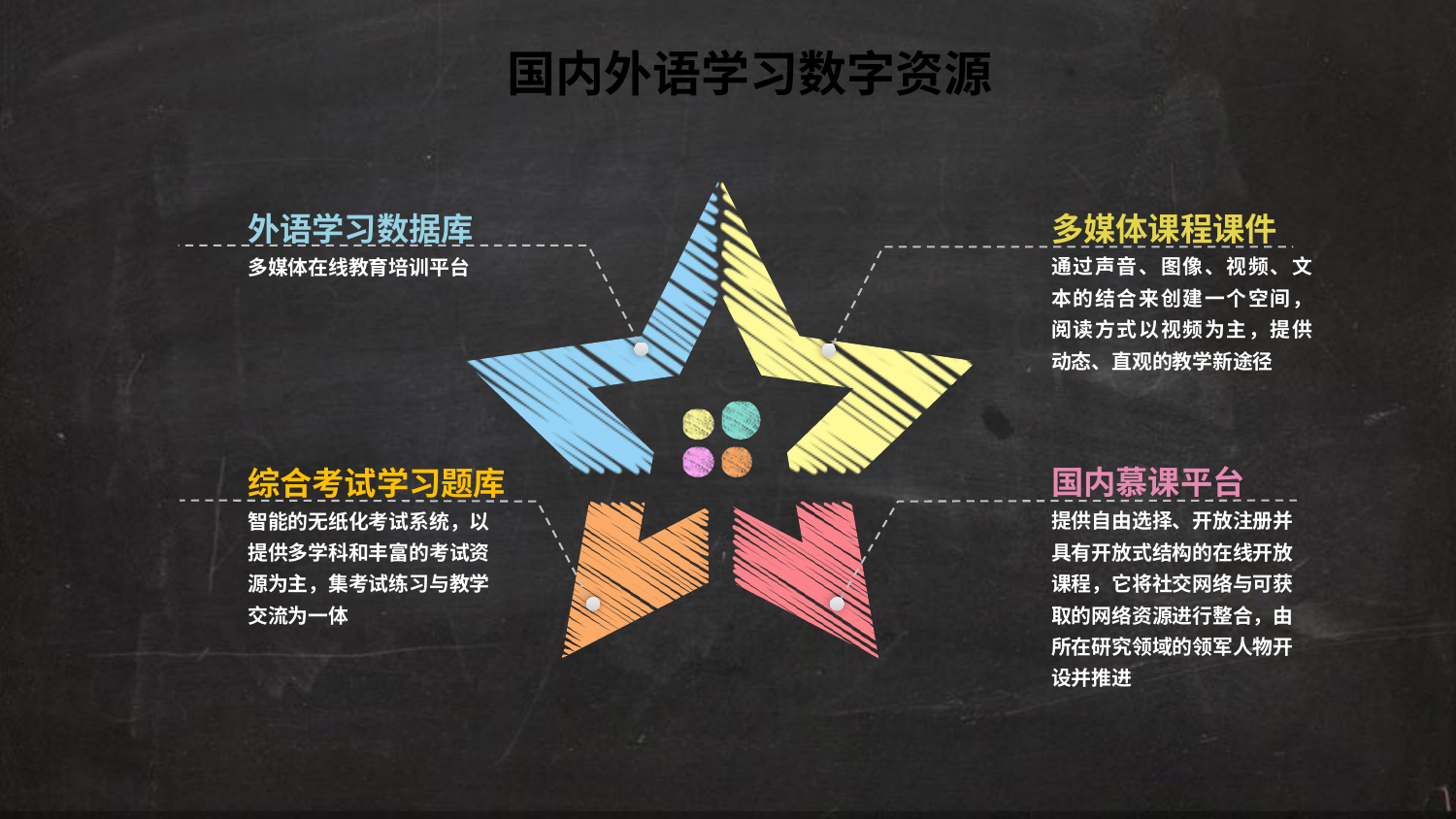

国内外语学习数字资源

外语学习数据库
多媒体在线教育培训平台
多媒体课程课件
通过声音、图像、视频、文本的结合来创建一个空间，阅读方式以视频为主，提供动态、直观的教学新途径

国内慕课平台
提供自由选择、开放注册并具有开放式结构的在线开放课程，它将社交网络与可获取的网络资源进行整合，由所在研究领域的领军人物开设并推进
综合考试学习题库
智能的无纸化考试系统，以提供多学科和丰富的考试资源为主，集考试练习与教学交流为一体